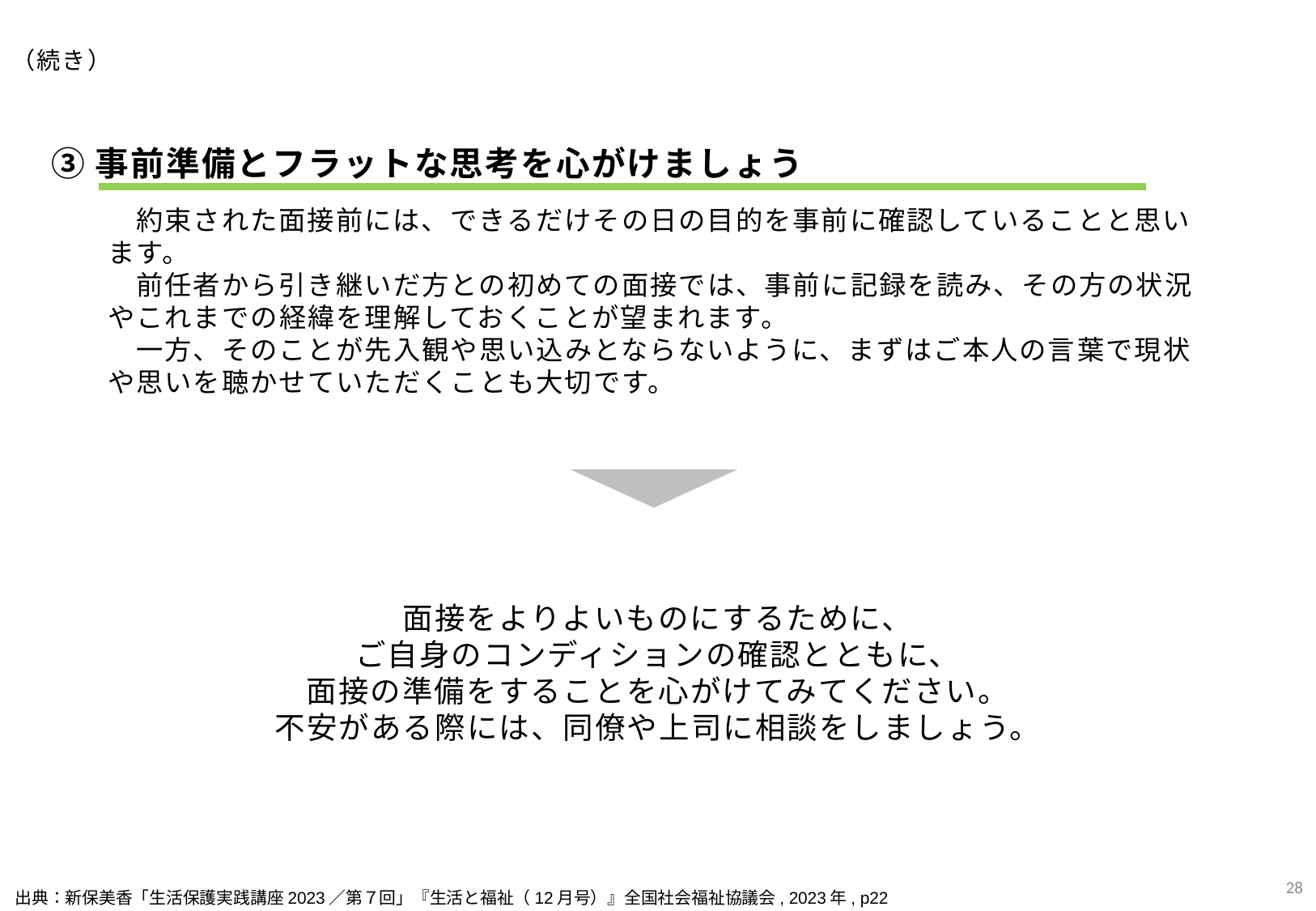

（続き）
③事前準備とフラットな思考を心がけましょう
　約束された面接前には、できるだけその日の目的を事前に確認していることと思います。
　前任者から引き継いだ方との初めての面接では、事前に記録を読み、その方の状況やこれまでの経緯を理解しておくことが望まれます。
　一方、そのことが先入観や思い込みとならないように、まずはご本人の言葉で現状や思いを聴かせていただくことも大切です。

面接をよりよいものにするために、
ご自身のコンディションの確認とともに、
面接の準備をすることを心がけてみてください。
不安がある際には、同僚や上司に相談をしましょう。
28
出典：新保美香「生活保護実践講座2023／第７回」『生活と福祉（12月号）』全国社会福祉協議会, 2023年, p22